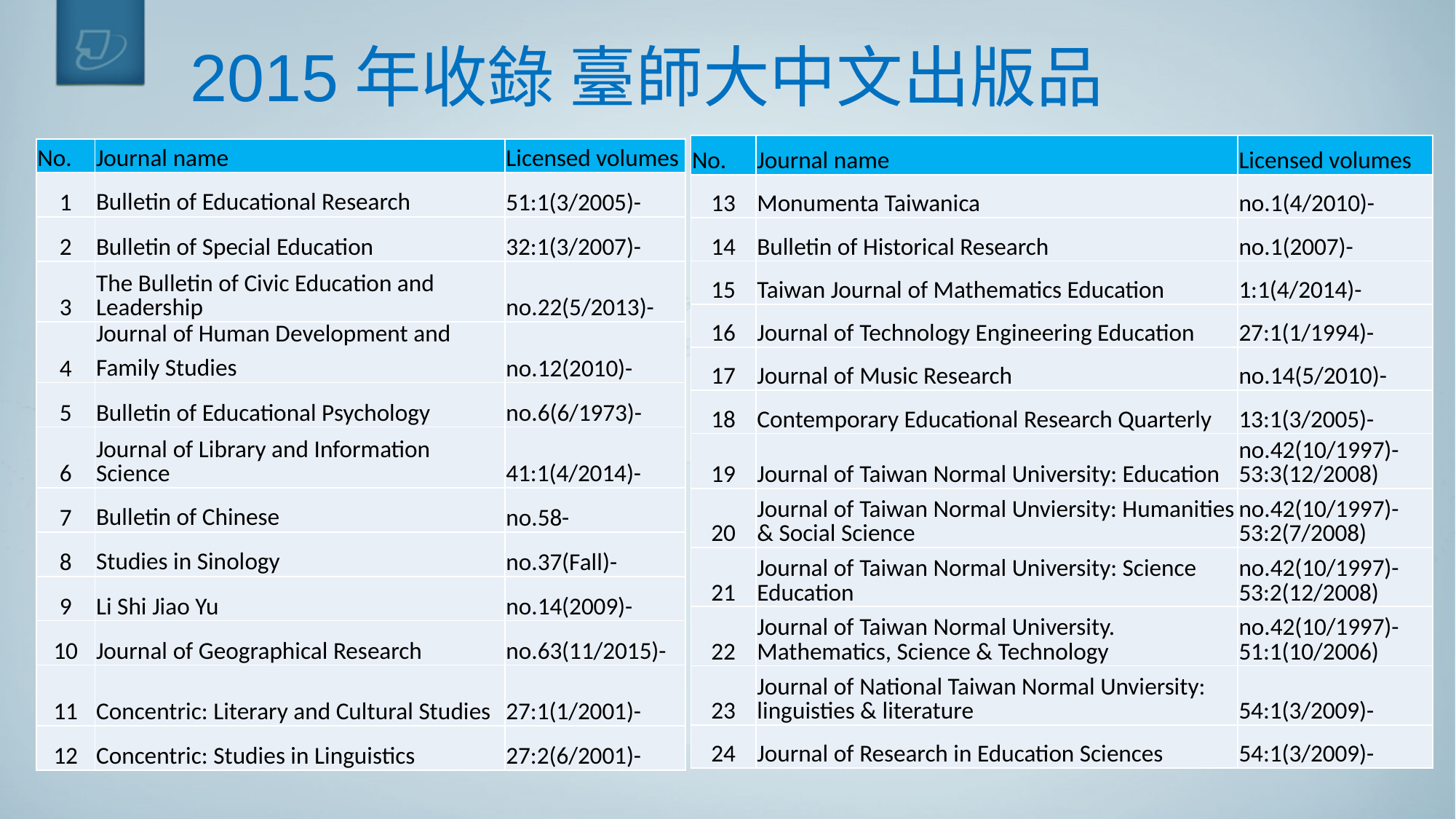

# 2015年收錄 臺師大中文出版品
| No. | Journal name | Licensed volumes |
| --- | --- | --- |
| 13 | Monumenta Taiwanica | no.1(4/2010)- |
| 14 | Bulletin of Historical Research | no.1(2007)- |
| 15 | Taiwan Journal of Mathematics Education | 1:1(4/2014)- |
| 16 | Journal of Technology Engineering Education | 27:1(1/1994)- |
| 17 | Journal of Music Research | no.14(5/2010)- |
| 18 | Contemporary Educational Research Quarterly | 13:1(3/2005)- |
| 19 | Journal of Taiwan Normal University: Education | no.42(10/1997)-53:3(12/2008) |
| 20 | Journal of Taiwan Normal Unviersity: Humanities & Social Science | no.42(10/1997)-53:2(7/2008) |
| 21 | Journal of Taiwan Normal University: Science Education | no.42(10/1997)-53:2(12/2008) |
| 22 | Journal of Taiwan Normal University. Mathematics, Science & Technology | no.42(10/1997)-51:1(10/2006) |
| 23 | Journal of National Taiwan Normal Unviersity: linguisties & literature | 54:1(3/2009)- |
| 24 | Journal of Research in Education Sciences | 54:1(3/2009)- |
| No. | Journal name | Licensed volumes |
| --- | --- | --- |
| 1 | Bulletin of Educational Research | 51:1(3/2005)- |
| 2 | Bulletin of Special Education | 32:1(3/2007)- |
| 3 | The Bulletin of Civic Education and Leadership | no.22(5/2013)- |
| 4 | Journal of Human Development and Family Studies | no.12(2010)- |
| 5 | Bulletin of Educational Psychology | no.6(6/1973)- |
| 6 | Journal of Library and Information Science | 41:1(4/2014)- |
| 7 | Bulletin of Chinese | no.58- |
| 8 | Studies in Sinology | no.37(Fall)- |
| 9 | Li Shi Jiao Yu | no.14(2009)- |
| 10 | Journal of Geographical Research | no.63(11/2015)- |
| 11 | Concentric: Literary and Cultural Studies | 27:1(1/2001)- |
| 12 | Concentric: Studies in Linguistics | 27:2(6/2001)- |